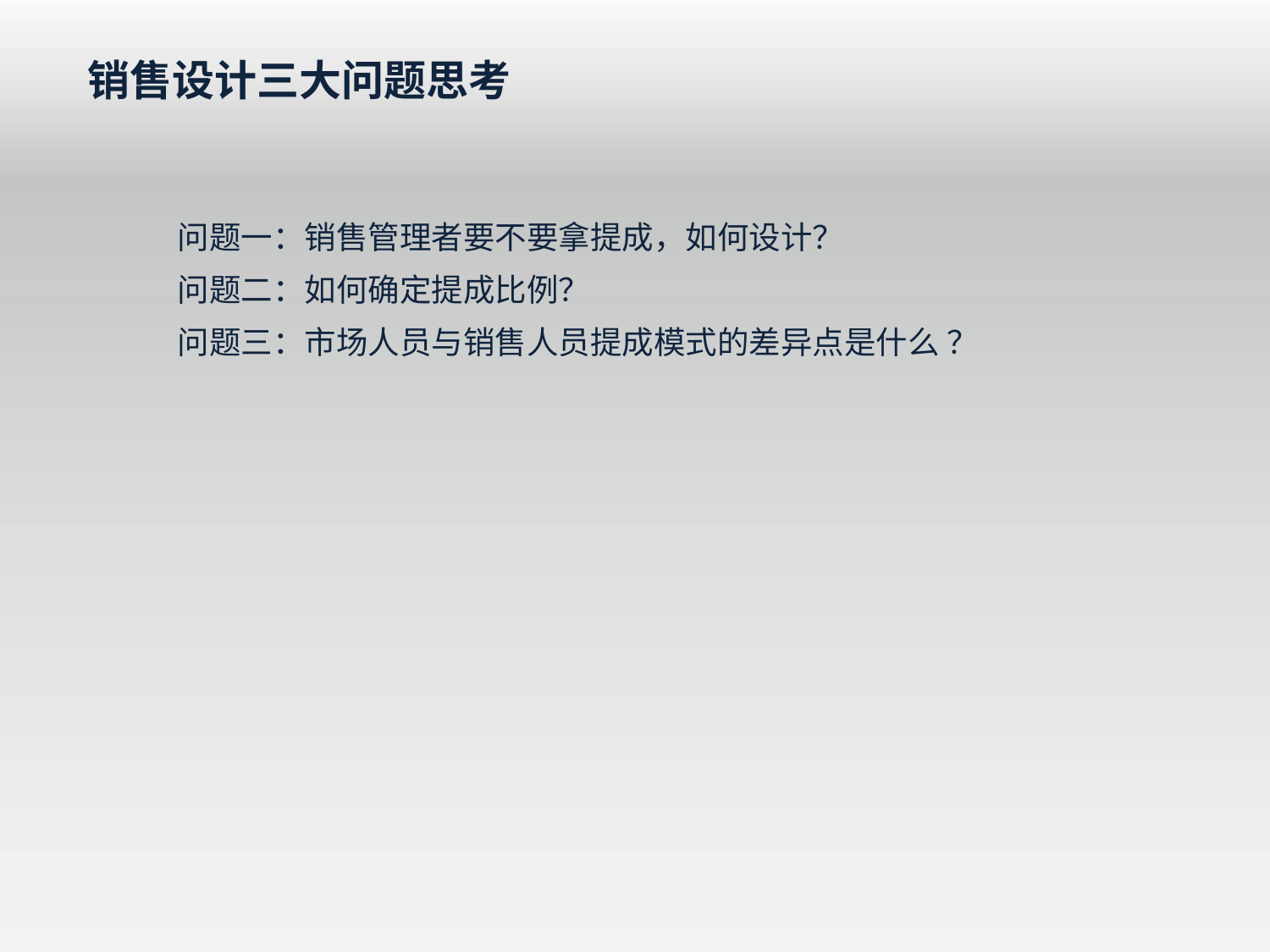

销售设计三大问题思考
问题一：销售管理者要不要拿提成，如何设计？
问题二：如何确定提成比例？
问题三：市场人员与销售人员提成模式的差异点是什么 ？